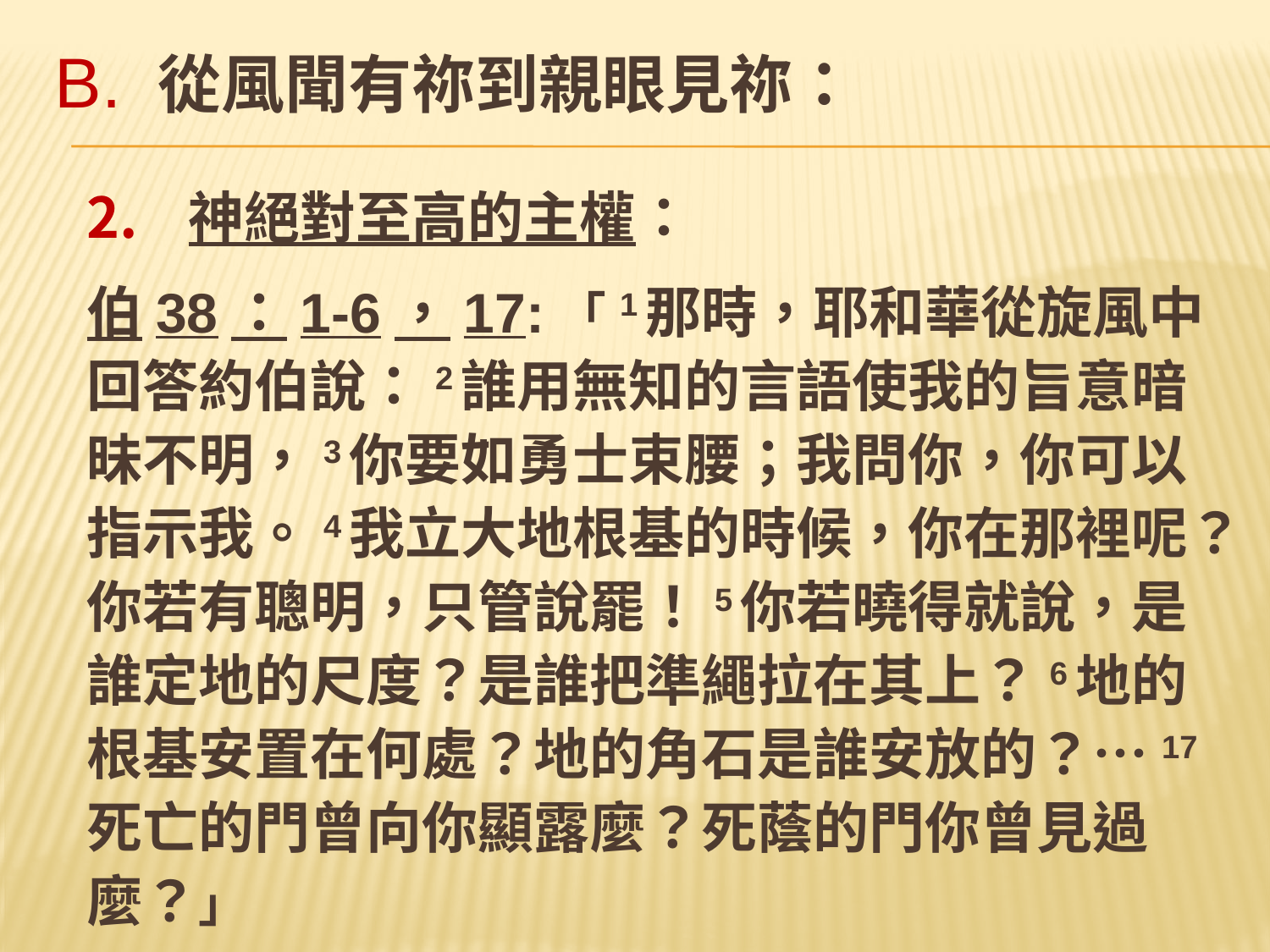

# B. 從風聞有祢到親眼見祢：
神絕對至高的主權：
伯38：1-6，17:「 1那時，耶和華從旋風中回答約伯說：2誰用無知的言語使我的旨意暗昧不明，3你要如勇士束腰；我問你，你可以指示我。4我立大地根基的時候，你在那裡呢？你若有聰明，只管說罷！5你若曉得就說，是誰定地的尺度？是誰把準繩拉在其上？6地的根基安置在何處？地的角石是誰安放的？…17死亡的門曾向你顯露麼？死蔭的門你曾見過麼？」